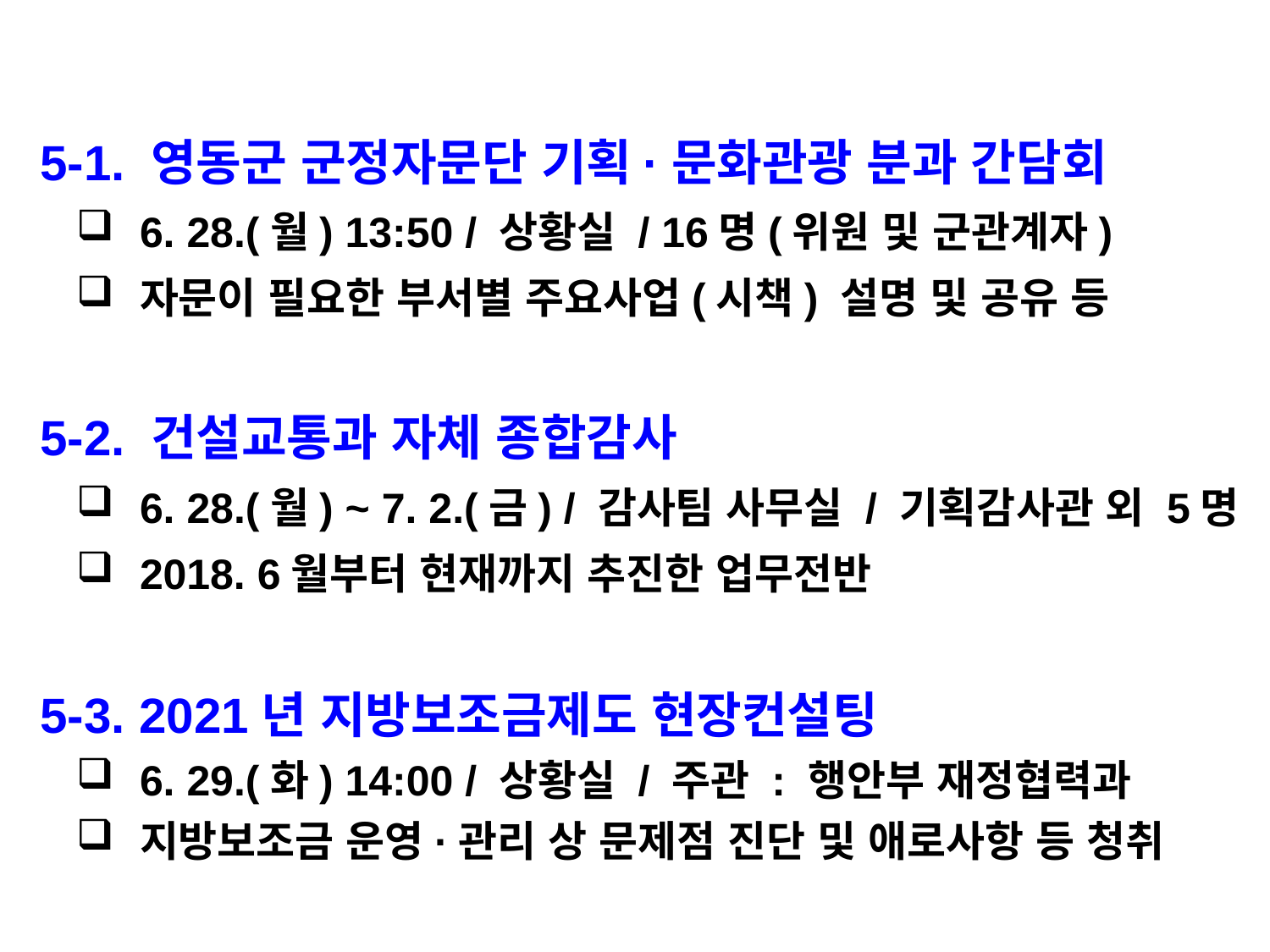

5-1. 영동군 군정자문단 기획·문화관광 분과 간담회
6. 28.(월) 13:50 / 상황실 / 16명(위원 및 군관계자)
자문이 필요한 부서별 주요사업(시책) 설명 및 공유 등

  5-2. 건설교통과 자체 종합감사
6. 28.(월) ~ 7. 2.(금) / 감사팀 사무실 / 기획감사관 외 5명
2018. 6월부터 현재까지 추진한 업무전반
  5-3. 2021년 지방보조금제도 현장컨설팅
6. 29.(화) 14:00 / 상황실 / 주관 : 행안부 재정협력과
지방보조금 운영·관리 상 문제점 진단 및 애로사항 등 청취